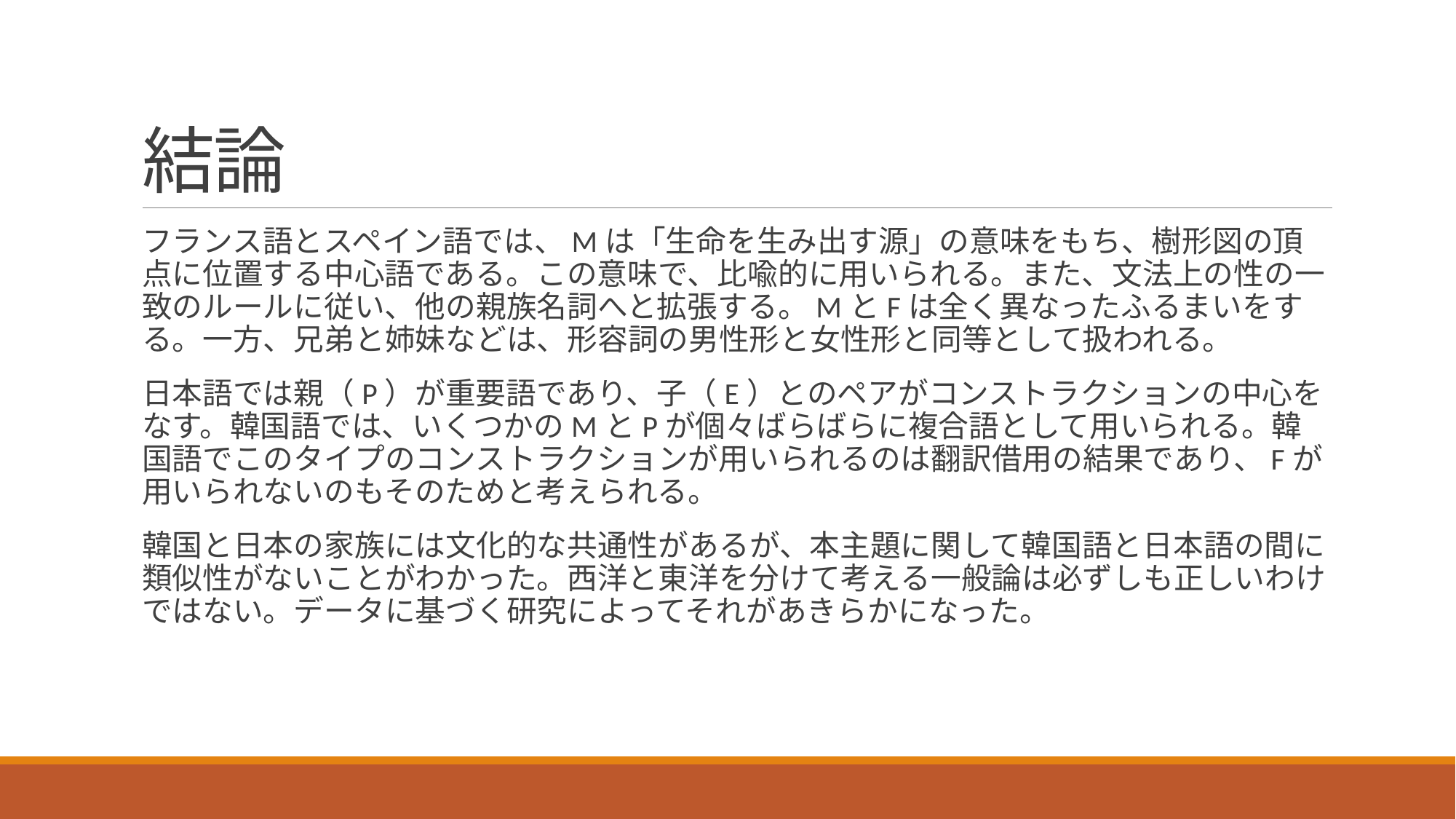

# 結論
フランス語とスペイン語では、Mは「生命を生み出す源」の意味をもち、樹形図の頂点に位置する中心語である。この意味で、比喩的に用いられる。また、文法上の性の一致のルールに従い、他の親族名詞へと拡張する。MとFは全く異なったふるまいをする。一方、兄弟と姉妹などは、形容詞の男性形と女性形と同等として扱われる。
日本語では親（P）が重要語であり、子（E）とのペアがコンストラクションの中心をなす。韓国語では、いくつかのMとPが個々ばらばらに複合語として用いられる。韓国語でこのタイプのコンストラクションが用いられるのは翻訳借用の結果であり、Fが用いられないのもそのためと考えられる。
韓国と日本の家族には文化的な共通性があるが、本主題に関して韓国語と日本語の間に類似性がないことがわかった。西洋と東洋を分けて考える一般論は必ずしも正しいわけではない。データに基づく研究によってそれがあきらかになった。